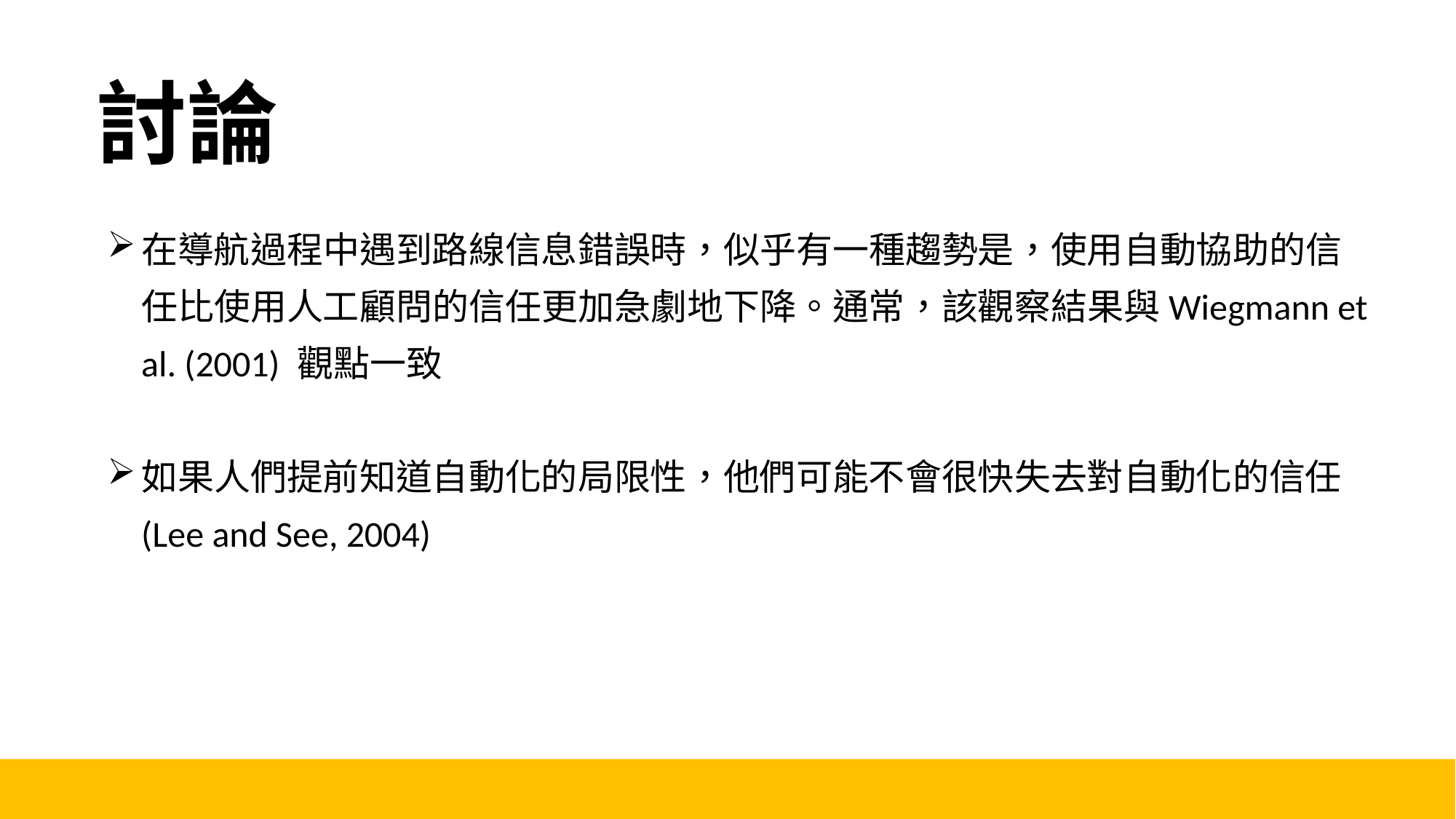

討論
在導航過程中遇到路線信息錯誤時，似乎有一種趨勢是，使用自動協助的信任比使用人工顧問的信任更加急劇地下降。通常，該觀察結果與Wiegmann et al. (2001) 觀點一致

如果人們提前知道自動化的局限性，他們可能不會很快失去對自動化的信任(Lee and See, 2004)

21